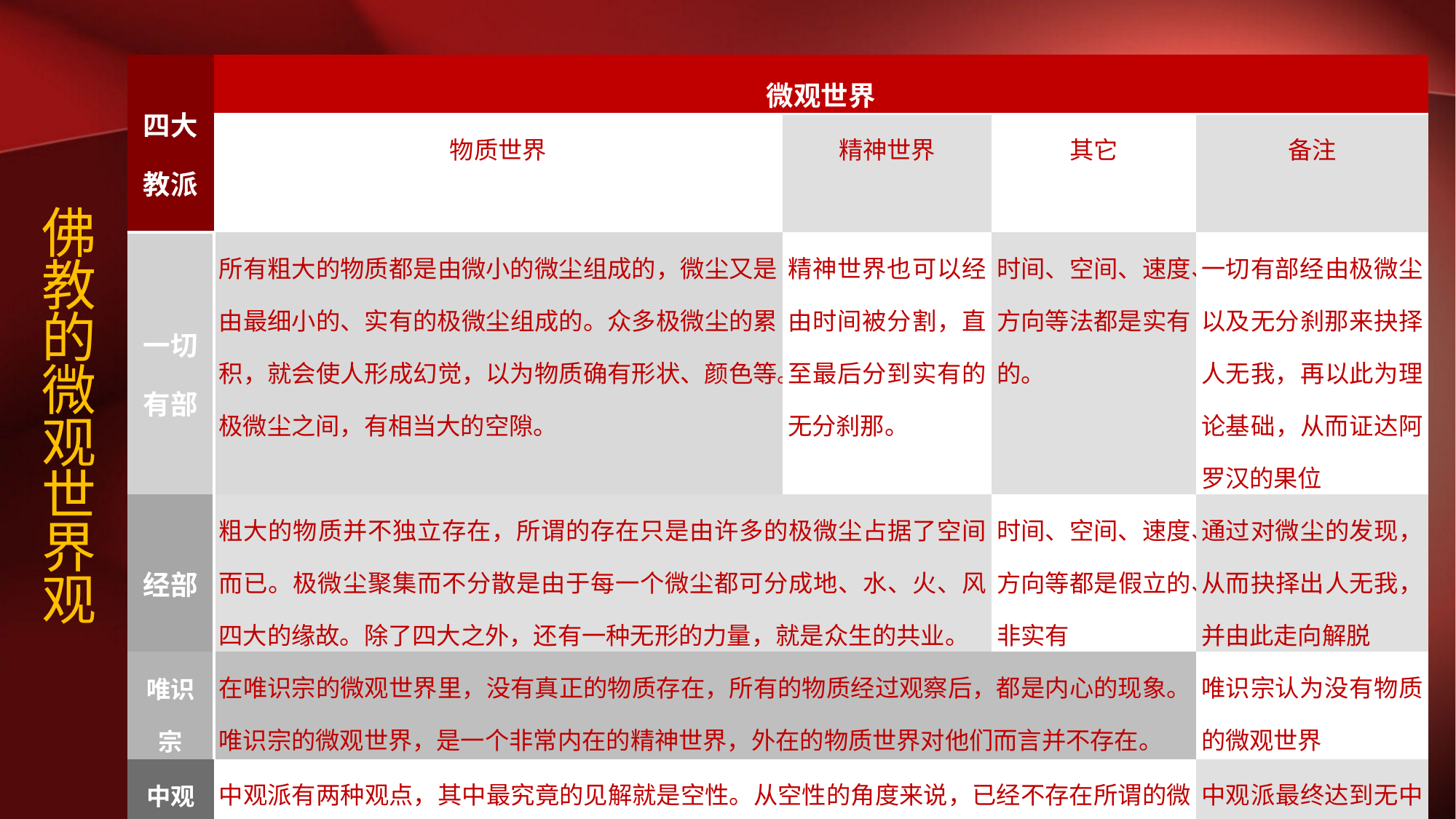

| 四大教派 | 微观世界 |  |  |  |
| --- | --- | --- | --- | --- |
|  | 物质世界 | 精神世界 | 其它 | 备注 |
| 一切 有部 | 所有粗大的物质都是由微小的微尘组成的，微尘又是由最细小的、实有的极微尘组成的。众多极微尘的累积，就会使人形成幻觉，以为物质确有形状、颜色等。极微尘之间，有相当大的空隙。 | 精神世界也可以经由时间被分割，直至最后分到实有的无分刹那。 | 时间、空间、速度、方向等法都是实有的。 | 一切有部经由极微尘以及无分刹那来抉择人无我，再以此为理论基础，从而证达阿罗汉的果位 |
| 经部 | 粗大的物质并不独立存在，所谓的存在只是由许多的极微尘占据了空间而已。极微尘聚集而不分散是由于每一个微尘都可分成地、水、火、风四大的缘故。除了四大之外，还有一种无形的力量，就是众生的共业。 |  | 时间、空间、速度、方向等都是假立的、非实有。 | 通过对微尘的发现，从而抉择出人无我，并由此走向解脱 |
| 唯识 宗 | 在唯识宗的微观世界里，没有真正的物质存在，所有的物质经过观察后，都是内心的现象。唯识宗的微观世界，是一个非常内在的精神世界，外在的物质世界对他们而言并不存在。 |  |  | 唯识宗认为没有物质的微观世界 |
| 中观 派 | 中观派有两种观点，其中最究竟的见解就是空性。从空性的角度来说，已经不存在所谓的微观或宏观世界，一切都是空性。但中观也讲世俗谛，见解与经部的观点十分相似。 |  |  | 中观派最终达到无中无边的空性境界。 |
# 佛 教 的 微 观 世 界 观